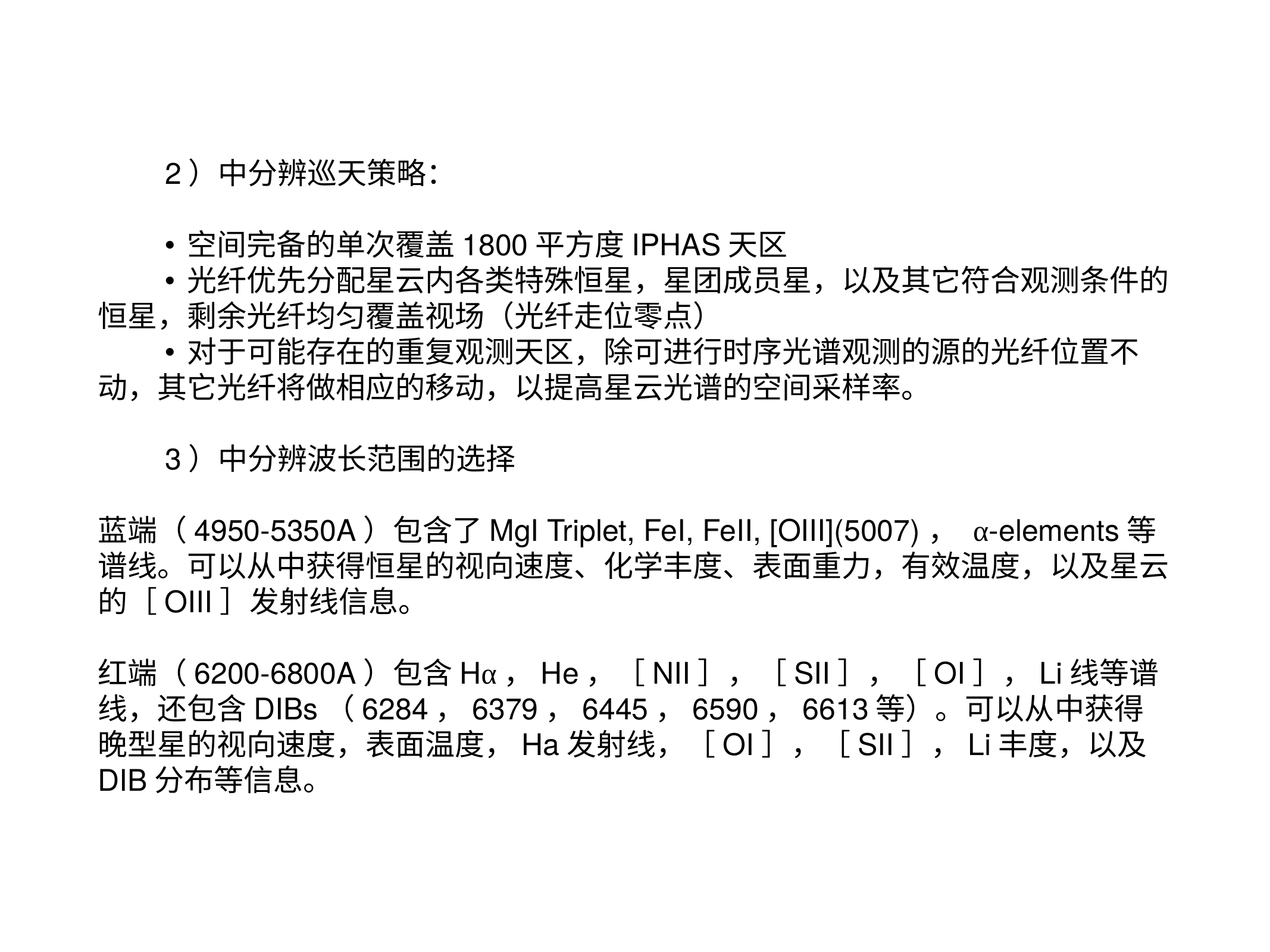

2）中分辨巡天策略：

•	空间完备的单次覆盖1800平方度IPHAS天区
•	光纤优先分配星云内各类特殊恒星，星团成员星，以及其它符合观测条件的恒星，剩余光纤均匀覆盖视场（光纤走位零点）
•	对于可能存在的重复观测天区，除可进行时序光谱观测的源的光纤位置不动，其它光纤将做相应的移动，以提高星云光谱的空间采样率。

3）中分辨波长范围的选择
蓝端（4950-5350A）包含了MgI Triplet, FeI, FeII, [OIII](5007)， α-elements等谱线。可以从中获得恒星的视向速度、化学丰度、表面重力，有效温度，以及星云的［OIII］发射线信息。
红端（6200-6800A）包含Hα，He，［NII］，［SII］，［OI］，Li线等谱线，还包含DIBs（6284，6379，6445，6590，6613等）。可以从中获得晚型星的视向速度，表面温度，Ha发射线，［OI］，［SII］，Li丰度，以及DIB分布等信息。